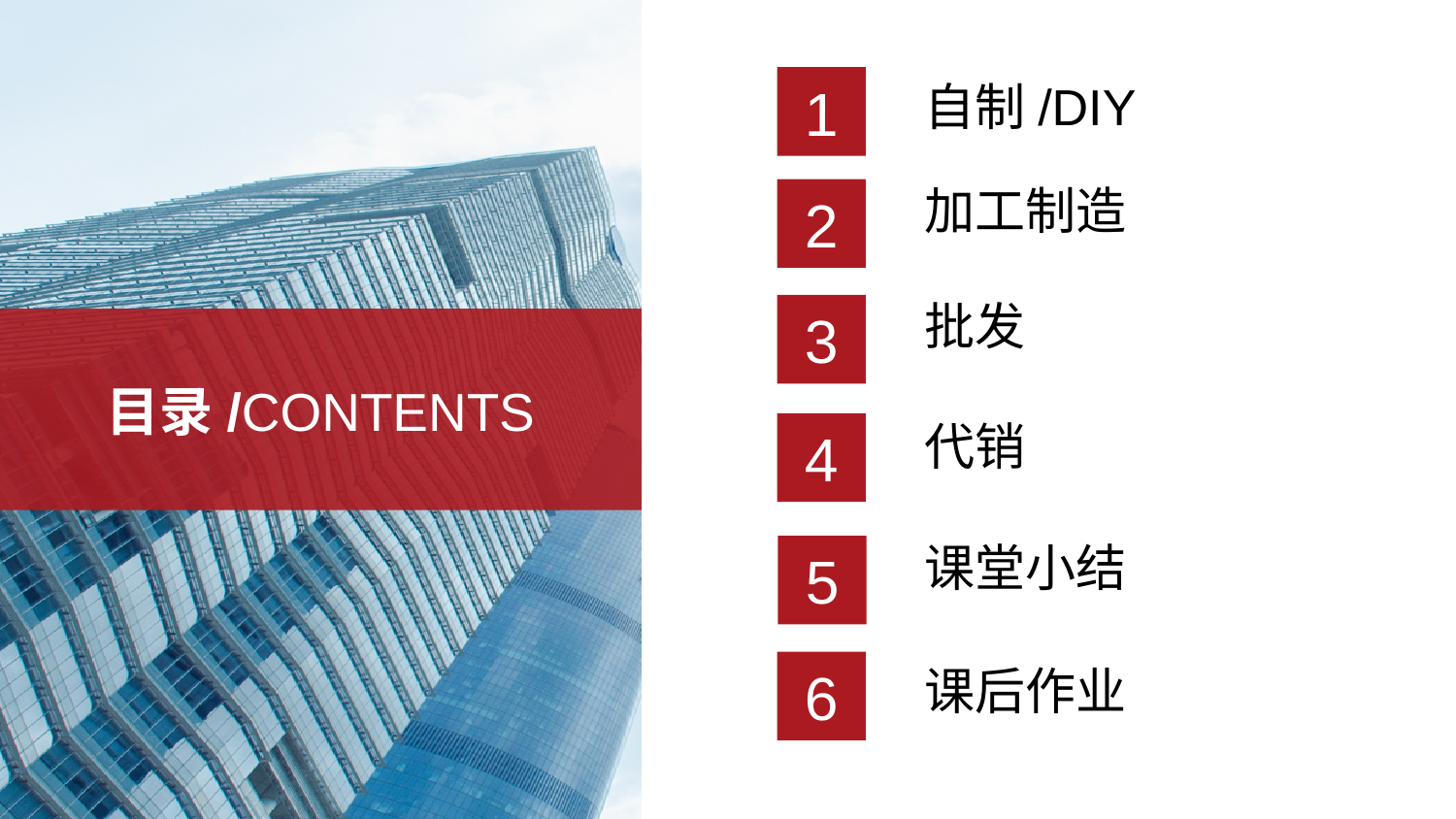

1
自制/DIY
2
加工制造
3

批发
目录/CONTENTS
4
代销
5
课堂小结
6
课后作业